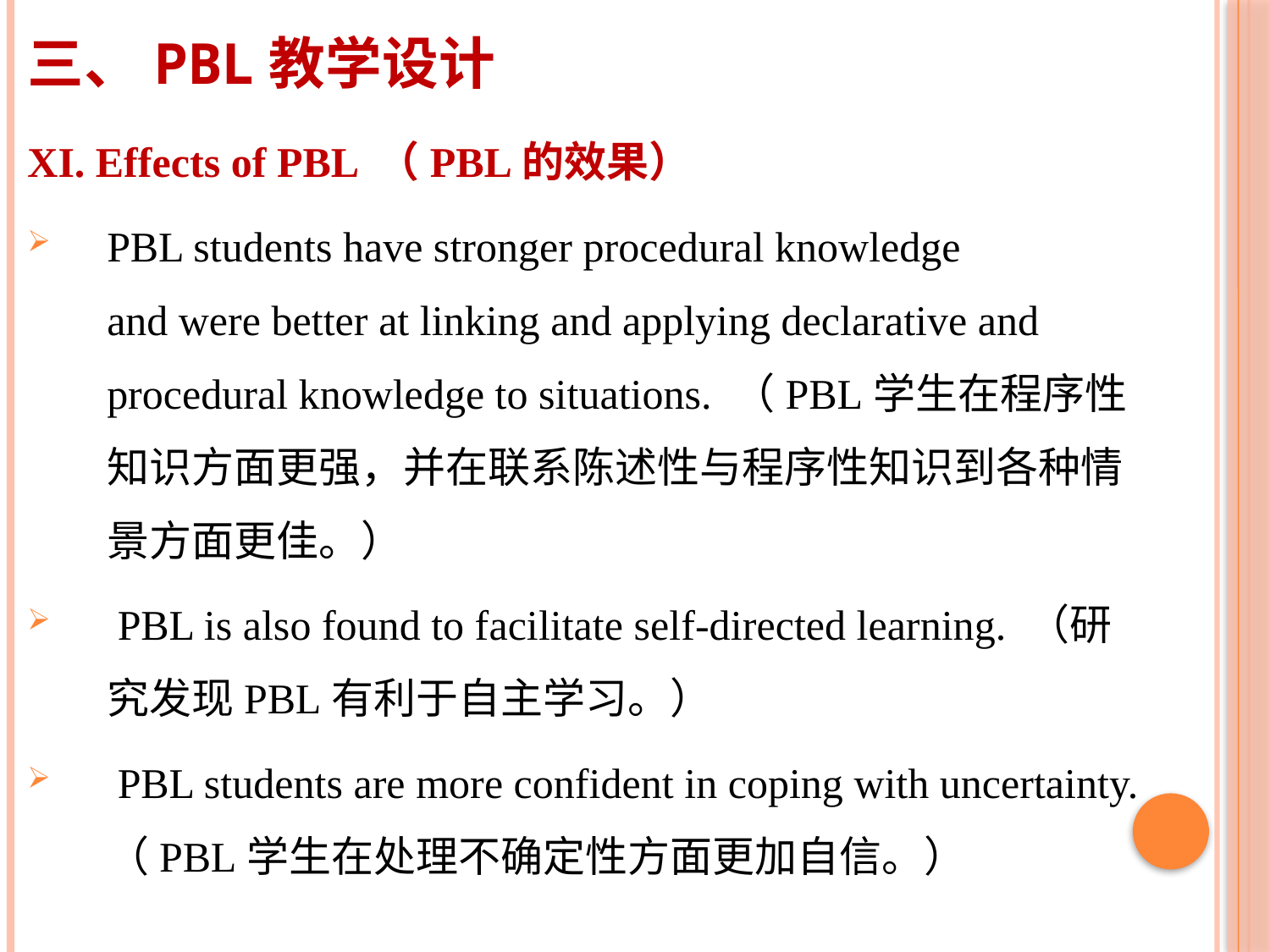

# 三、PBL教学设计
XI. Effects of PBL （PBL的效果）
PBL students have stronger procedural knowledge
and were better at linking and applying declarative and procedural knowledge to situations. （PBL学生在程序性知识方面更强，并在联系陈述性与程序性知识到各种情景方面更佳。）
 PBL is also found to facilitate self-directed learning. （研究发现PBL有利于自主学习。）
 PBL students are more confident in coping with uncertainty. （PBL学生在处理不确定性方面更加自信。）